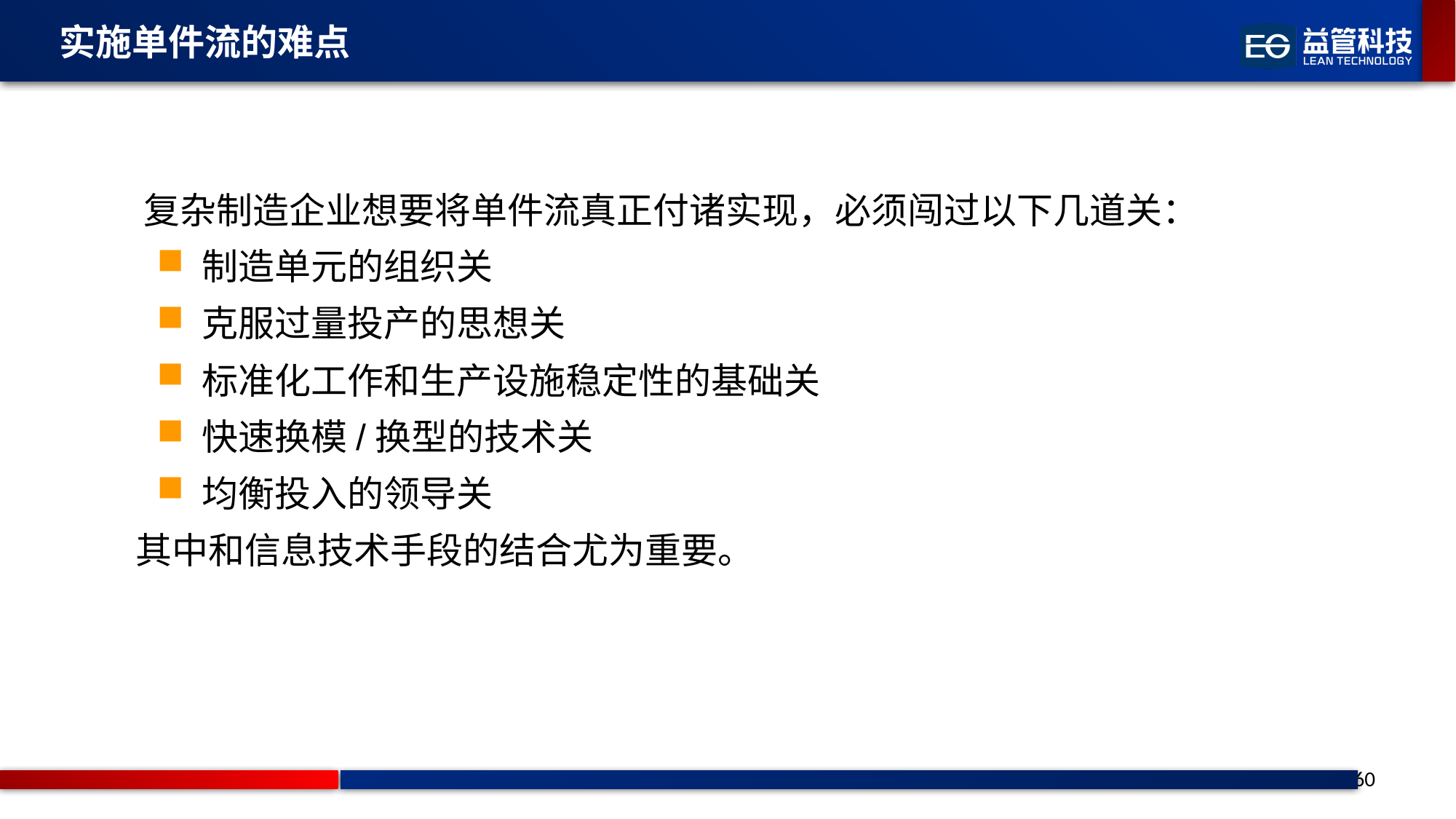

实施单件流的难点
    复杂制造企业想要将单件流真正付诸实现，必须闯过以下几道关：
 制造单元的组织关
 克服过量投产的思想关
 标准化工作和生产设施稳定性的基础关
 快速换模/换型的技术关
 均衡投入的领导关
   其中和信息技术手段的结合尤为重要。